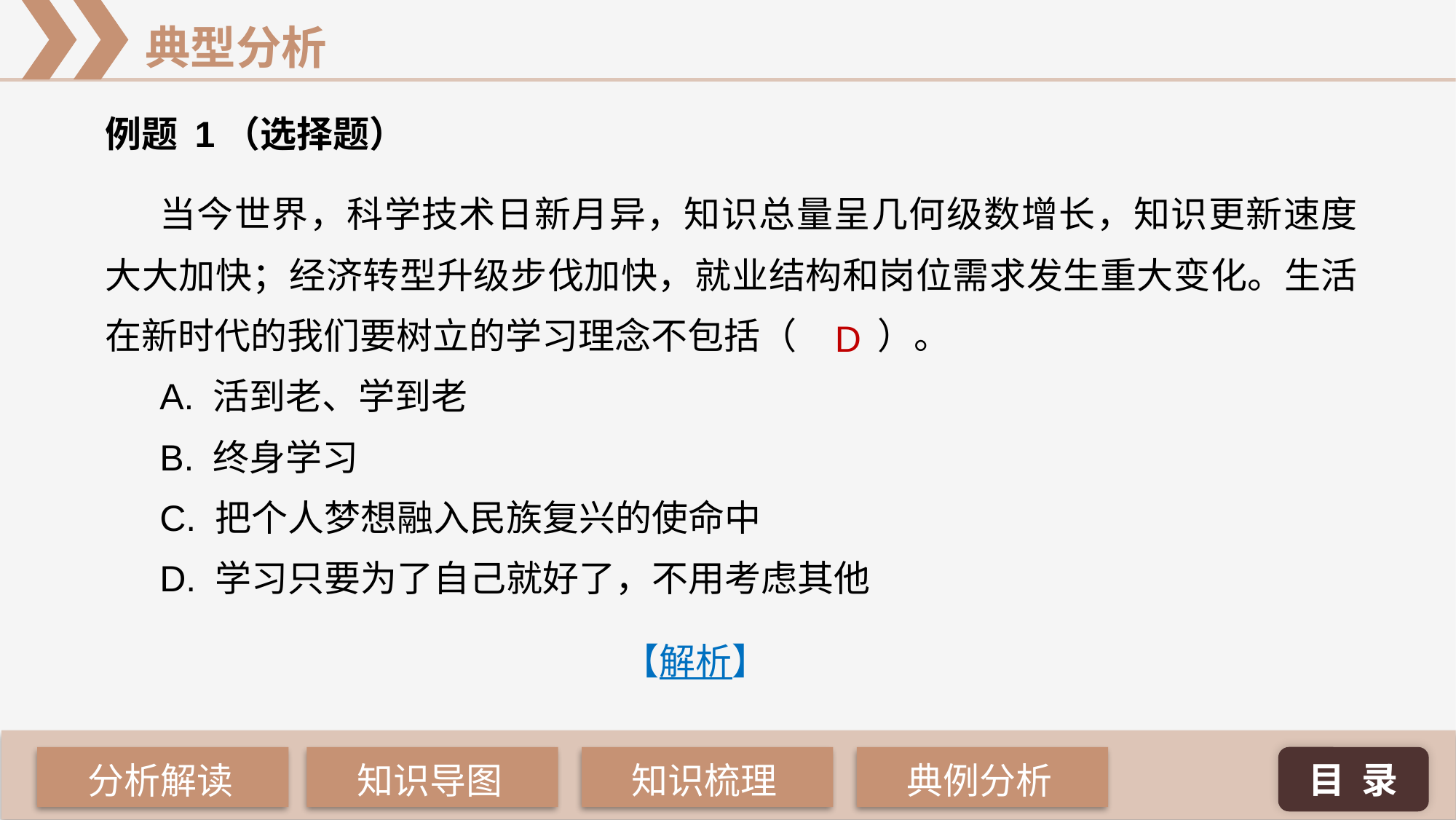

例题 1（选择题）
当今世界，科学技术日新月异，知识总量呈几何级数增长，知识更新速度大大加快；经济转型升级步伐加快，就业结构和岗位需求发生重大变化。生活在新时代的我们要树立的学习理念不包括（	 ）。
A. 活到老、学到老
B. 终身学习
C. 把个人梦想融入民族复兴的使命中
D. 学习只要为了自己就好了，不用考虑其他
D
【解析】